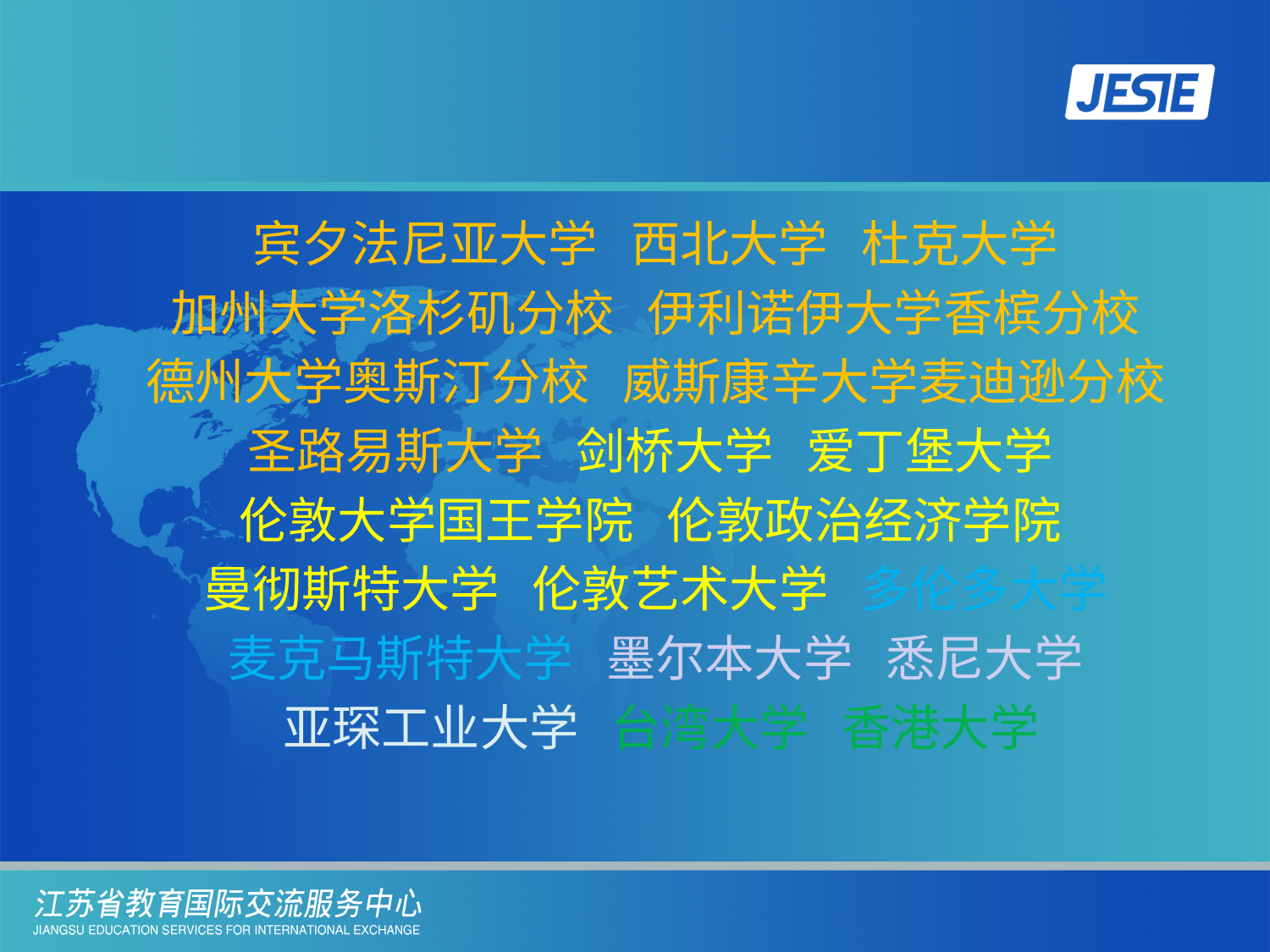

#
宾夕法尼亚大学   西北大学   杜克大学
加州大学洛杉矶分校   伊利诺伊大学香槟分校
德州大学奥斯汀分校   威斯康辛大学麦迪逊分校
圣路易斯大学   剑桥大学   爱丁堡大学
伦敦大学国王学院   伦敦政治经济学院
曼彻斯特大学   伦敦艺术大学   多伦多大学
麦克马斯特大学   墨尔本大学   悉尼大学
亚琛工业大学   台湾大学   香港大学